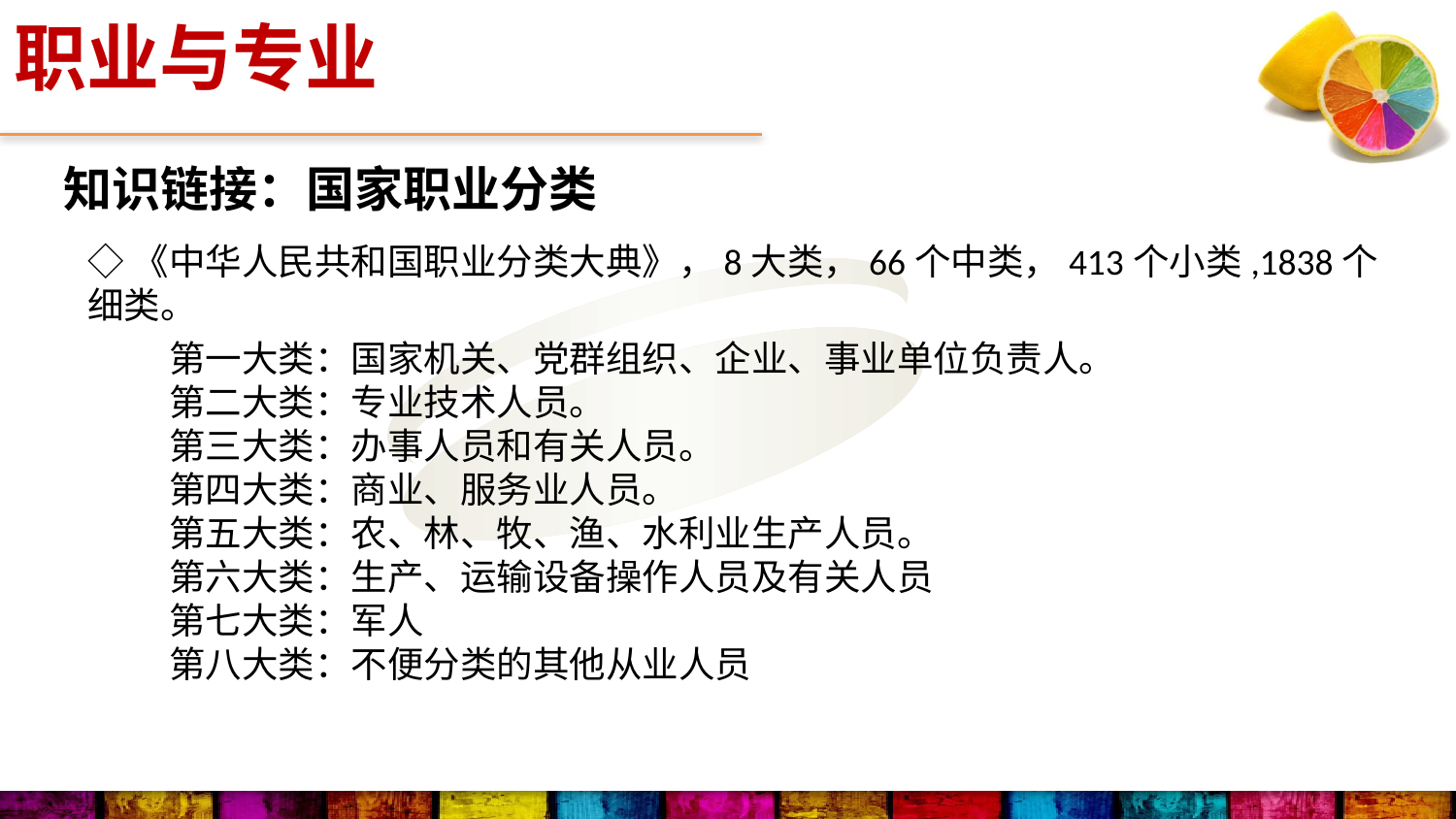

职业与专业

知识链接：国家职业分类
◇《中华人民共和国职业分类大典》，8大类，66个中类，413个小类,1838个细类。
FPA性格色彩的使命

第一大类：国家机关、党群组织、企业、事业单位负责人。
第二大类：专业技术人员。
第三大类：办事人员和有关人员。
第四大类：商业、服务业人员。
第五大类：农、林、牧、渔、水利业生产人员。
第六大类：生产、运输设备操作人员及有关人员
第七大类：军人
第八大类：不便分类的其他从业人员